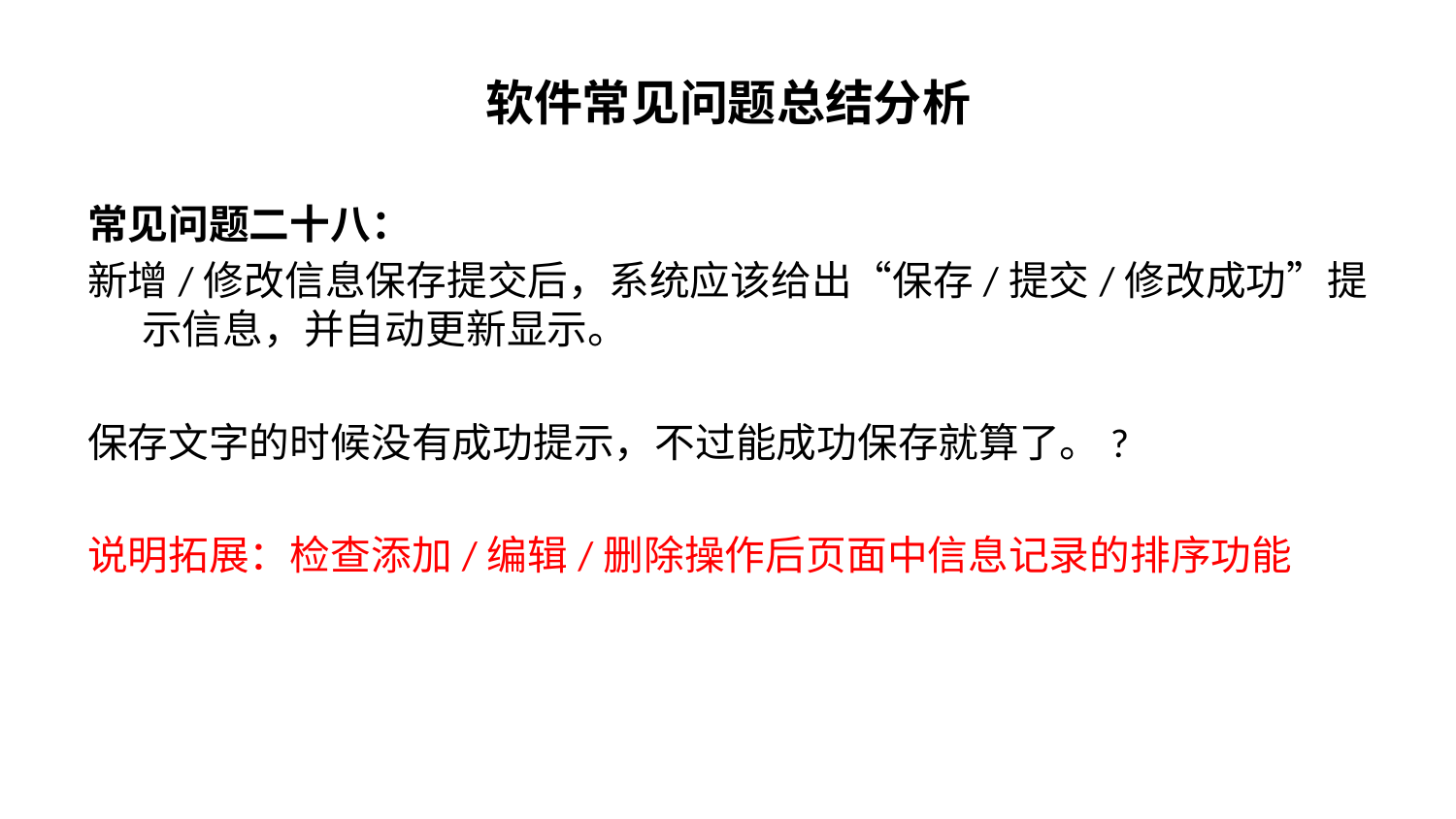

# 软件常见问题总结分析
常见问题二十八：
新增/修改信息保存提交后，系统应该给出“保存/提交/修改成功”提示信息，并自动更新显示。

保存文字的时候没有成功提示，不过能成功保存就算了。?

说明拓展：检查添加/编辑/删除操作后页面中信息记录的排序功能